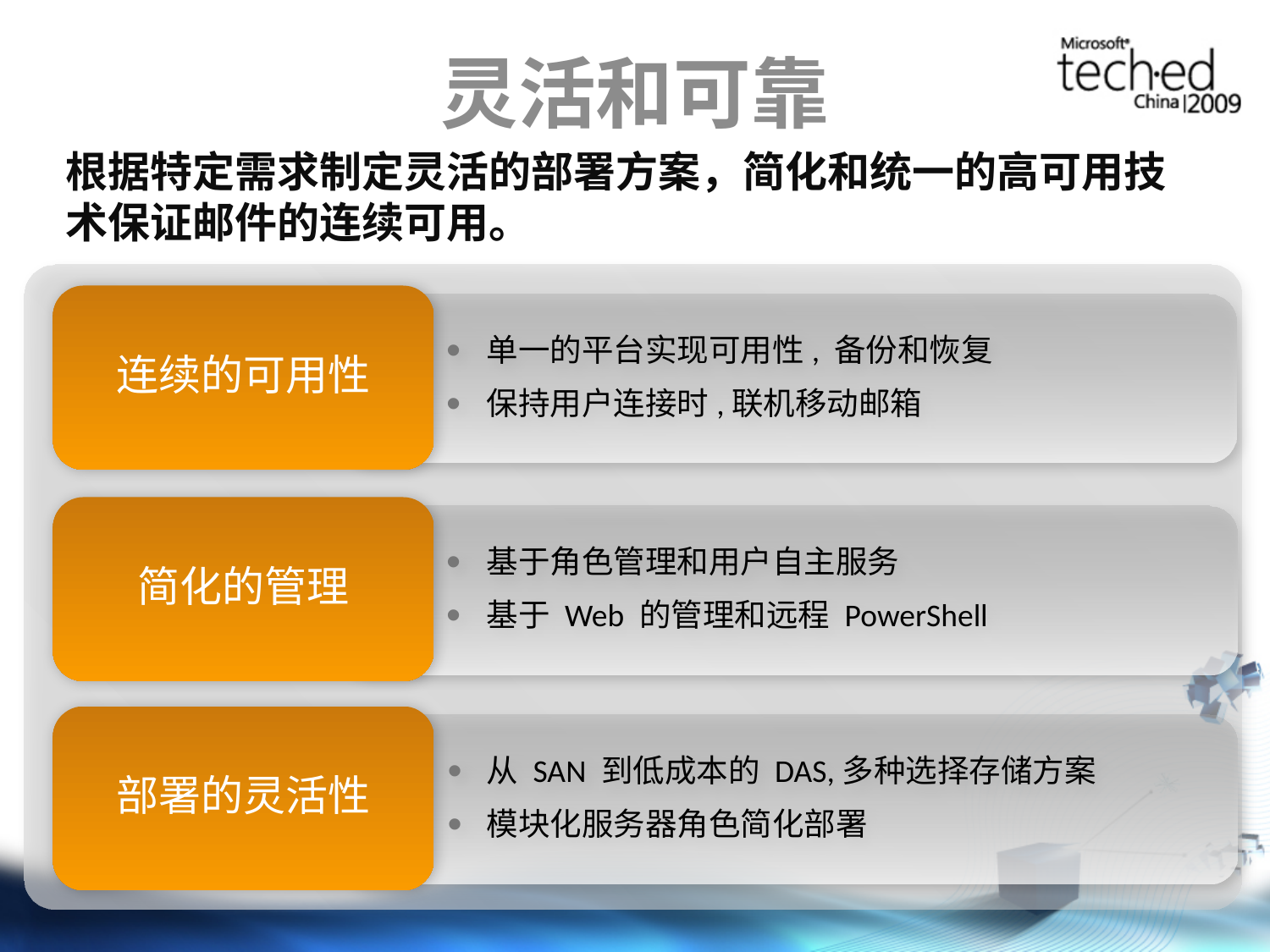

# 灵活和可靠
根据特定需求制定灵活的部署方案，简化和统一的高可用技术保证邮件的连续可用。

连续的可用性
单一的平台实现可用性, 备份和恢复
保持用户连接时,联机移动邮箱
简化的管理
基于角色管理和用户自主服务
基于 Web 的管理和远程 PowerShell
部署的灵活性
从 SAN 到低成本的 DAS,多种选择存储方案
模块化服务器角色简化部署